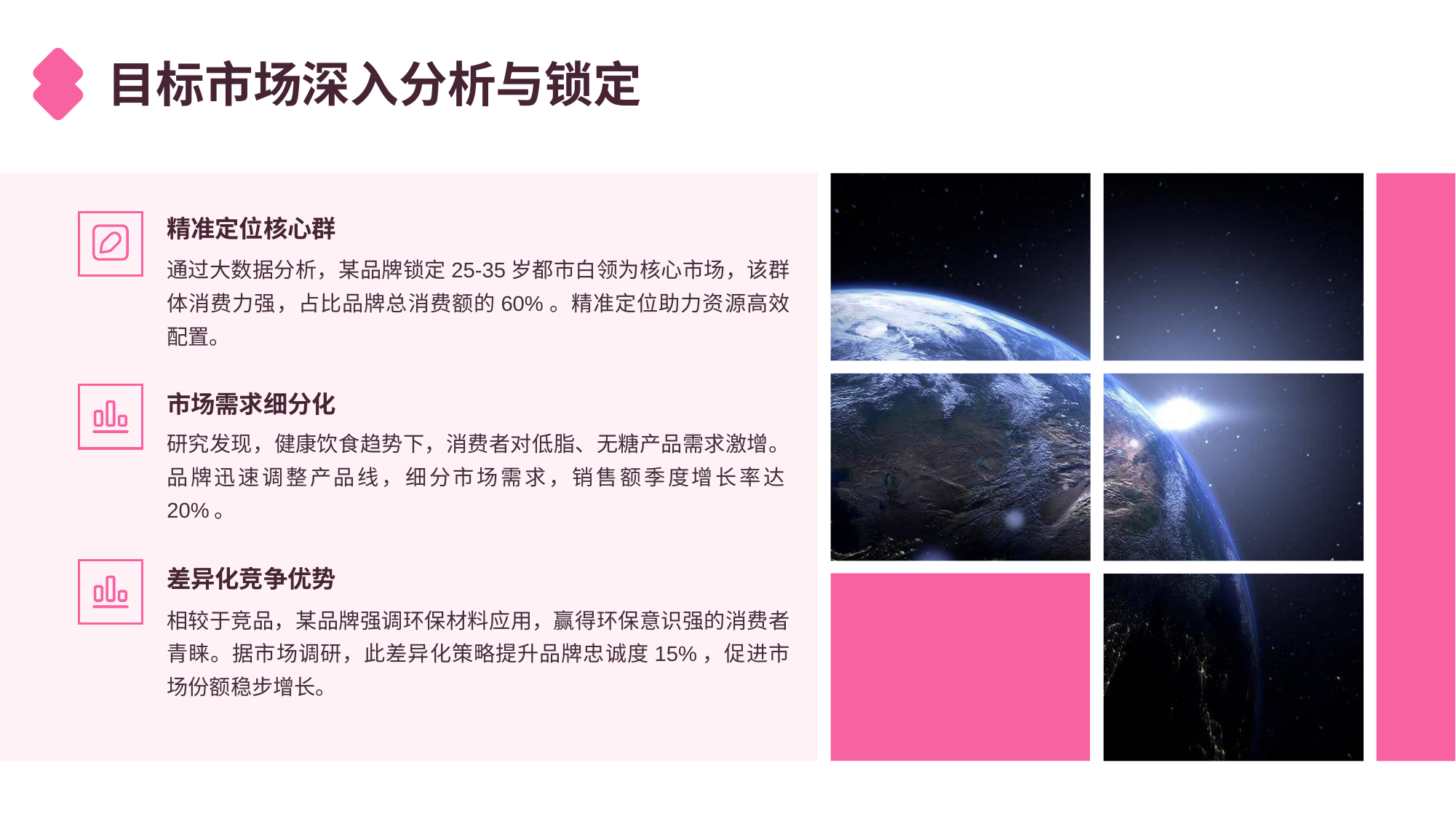

目标市场深入分析与锁定

精准定位核心群

通过大数据分析，某品牌锁定25-35岁都市白领为核心市场，该群体消费力强，占比品牌总消费额的60%。精准定位助力资源高效配置。
市场需求细分化

研究发现，健康饮食趋势下，消费者对低脂、无糖产品需求激增。品牌迅速调整产品线，细分市场需求，销售额季度增长率达20%。
差异化竞争优势

相较于竞品，某品牌强调环保材料应用，赢得环保意识强的消费者青睐。据市场调研，此差异化策略提升品牌忠诚度15%，促进市场份额稳步增长。